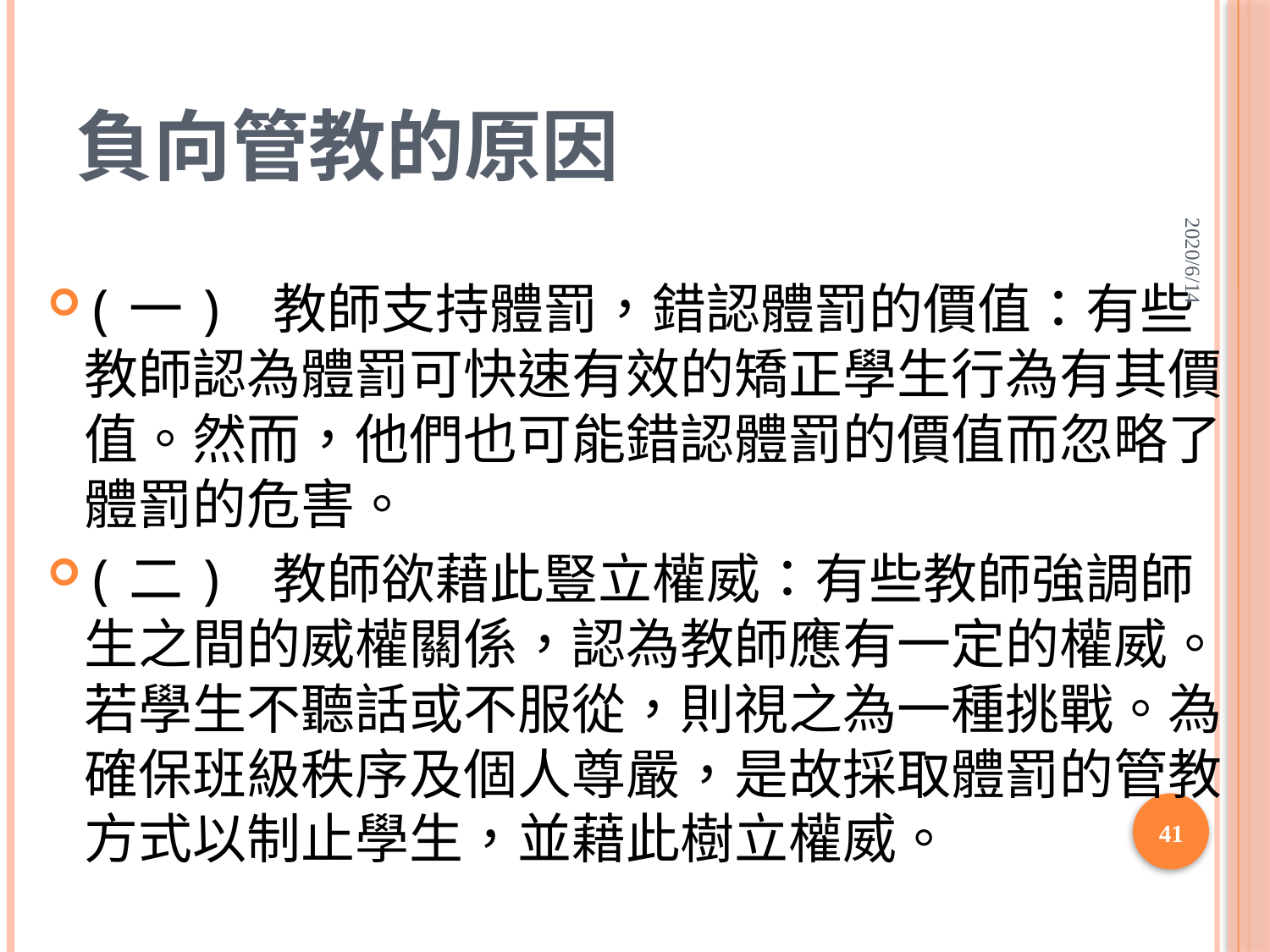

# 負向管教的原因
2020/6/14
(一) 教師支持體罰，錯認體罰的價值：有些教師認為體罰可快速有效的矯正學生行為有其價值。然而，他們也可能錯認體罰的價值而忽略了體罰的危害。
(二) 教師欲藉此豎立權威：有些教師強調師生之間的威權關係，認為教師應有一定的權威。若學生不聽話或不服從，則視之為一種挑戰。為確保班級秩序及個人尊嚴，是故採取體罰的管教方式以制止學生，並藉此樹立權威。

41